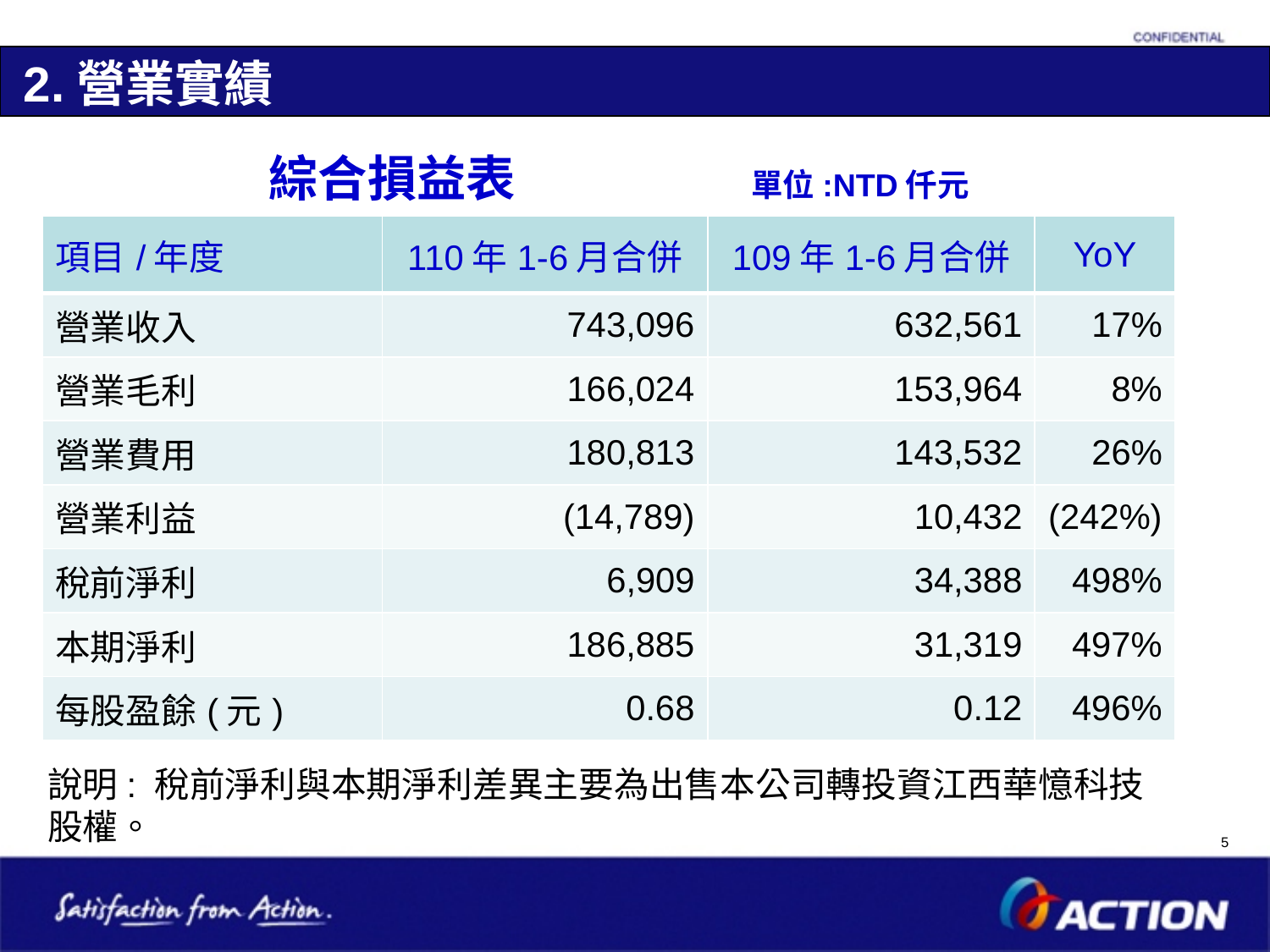

2.營業實績

# 綜合損益表                     單位:NTD仟元
| 項目/年度 | 110年1-6月合併 | 109年1-6月合併 | YoY |
| --- | --- | --- | --- |
| 營業收入 | 743,096 | 632,561 | 17% |
| 營業毛利 | 166,024 | 153,964 | 8% |
| 營業費用 | 180,813 | 143,532 | 26% |
| 營業利益 | (14,789) | 10,432 | (242%) |
| 稅前淨利 | 6,909 | 34,388 | 498% |
| 本期淨利 | 186,885 | 31,319 | 497% |
| 每股盈餘(元) | 0.68 | 0.12 | 496% |
說明: 稅前淨利與本期淨利差異主要為出售本公司轉投資江西華憶科技股權。
5